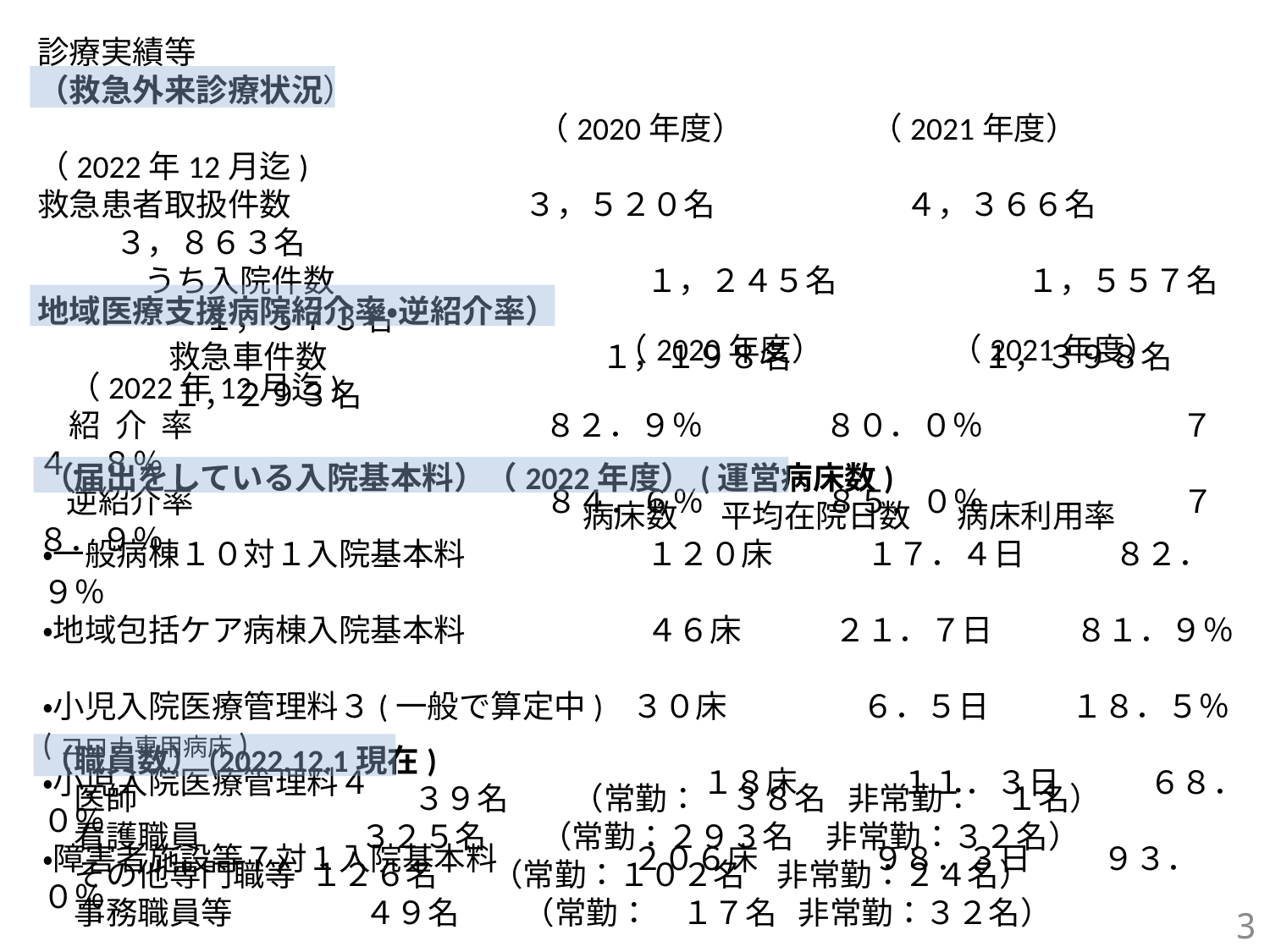

診療実績等
（救急外来診療状況）
                                                             　   （2020年度）　　　　（2021年度）　 　（2022年12月迄)
救急患者取扱件数　                            ３，５２０名　　　　　　４，３６６名　　　　  　３，８６３名
    　　 うち入院件数　　　　    　　  　  　１，２４５名　　　　　　１，５５７名　　　　 　１，５７３名
　    　　 救急車件数　  　           　  　　 １，１９８名　　　　　　１，３９８名　　　　　 １，２９３名

地域医療支援病院紹介率・逆紹介率）
　　　　　　　　　　　                                （2020年度）　　　　（2021年度）　 　（2022年12月迄)
　紹  介  率                                                 ８２．９％                 ８０．０％　　　　　　 ７４．８％
   逆紹介率                                                 ８４．６％                 ８５．０％　　　　　　 ７８．９％
（届出をしている入院基本料）（2022年度）(運営病床数)
                                                                          病床数      平均在院日数　  病床利用率
・一般病棟１０対１入院基本料　  　　　　 １２０床             １７．４日　        ８２．９％
・地域包括ケア病棟入院基本料　　　　　   ４６床             ２１．７日　       ８１．９％
・小児入院医療管理料３(一般で算定中)   ３０床 　        　 ６．５日　       １８．５％(コロナ専用病床)
・小児入院医療管理料４ 　　　　　　　　　　 １８床 　         １１．３日　        ６８．０％
・障害者施設等７対１入院基本料 　　　　２０６床　      　 ９８．３日          ９３．０％

（職員数）(2022.12.1現在)
　医師　　　　　　　   　３９名　　（常勤：　３８名   非常勤：　１名）
　看護職員　　　　　３２５名　   （常勤：２９３名　非常勤：３２名）
　その他専門職等  １２６名　   （常勤：１０２名　非常勤：２４名）
　事務職員等　　　     ４９名　　（常勤：　１７名   非常勤：３２名）
3